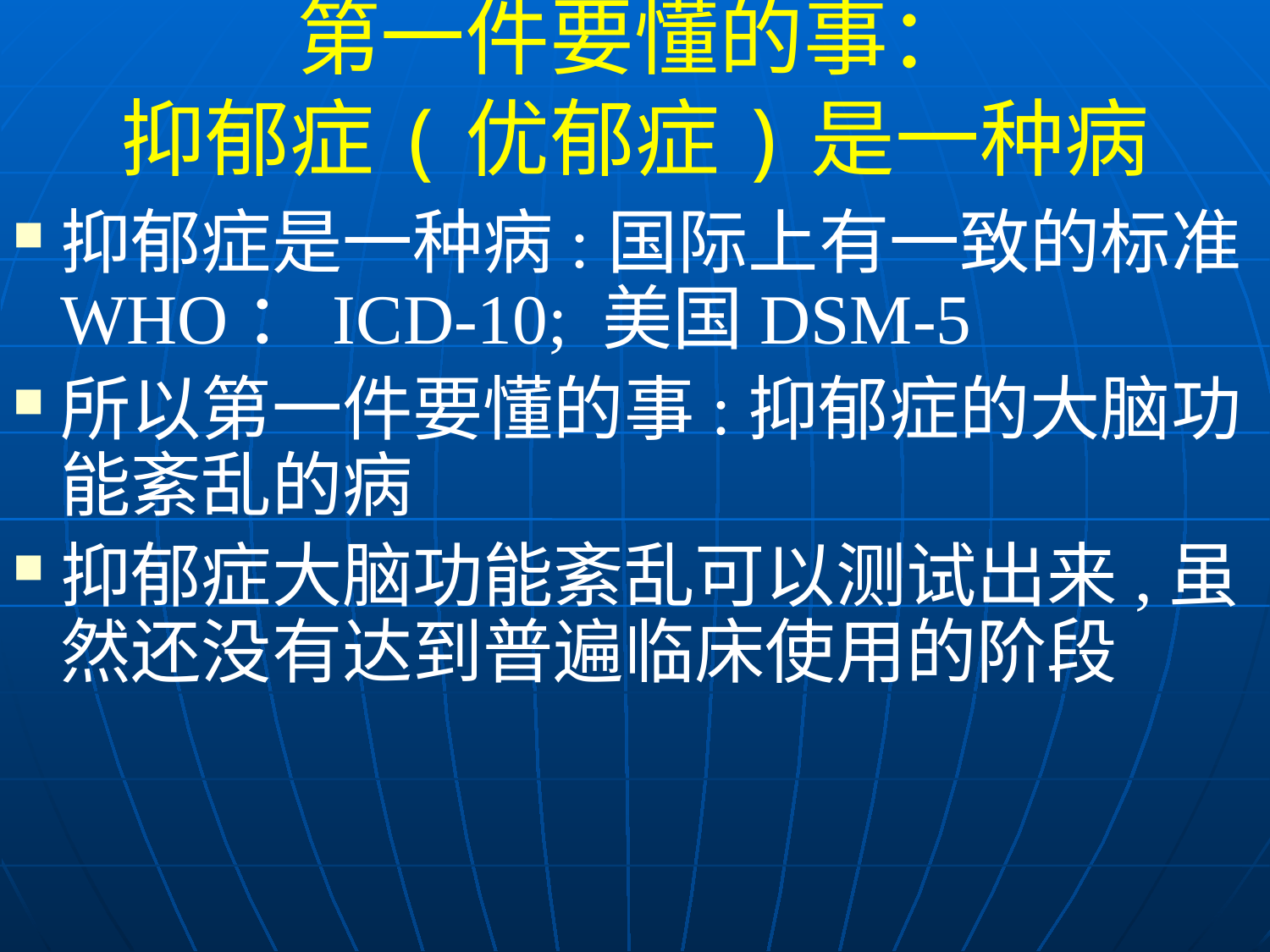

第一件要懂的事：
抑郁症(优郁症)是一种病
抑郁症是一种病:国际上有一致的标准WHO：ICD-10; 美国DSM-5
所以第一件要懂的事:抑郁症的大脑功能紊乱的病
抑郁症大脑功能紊乱可以测试出来,虽然还没有达到普遍临床使用的阶段